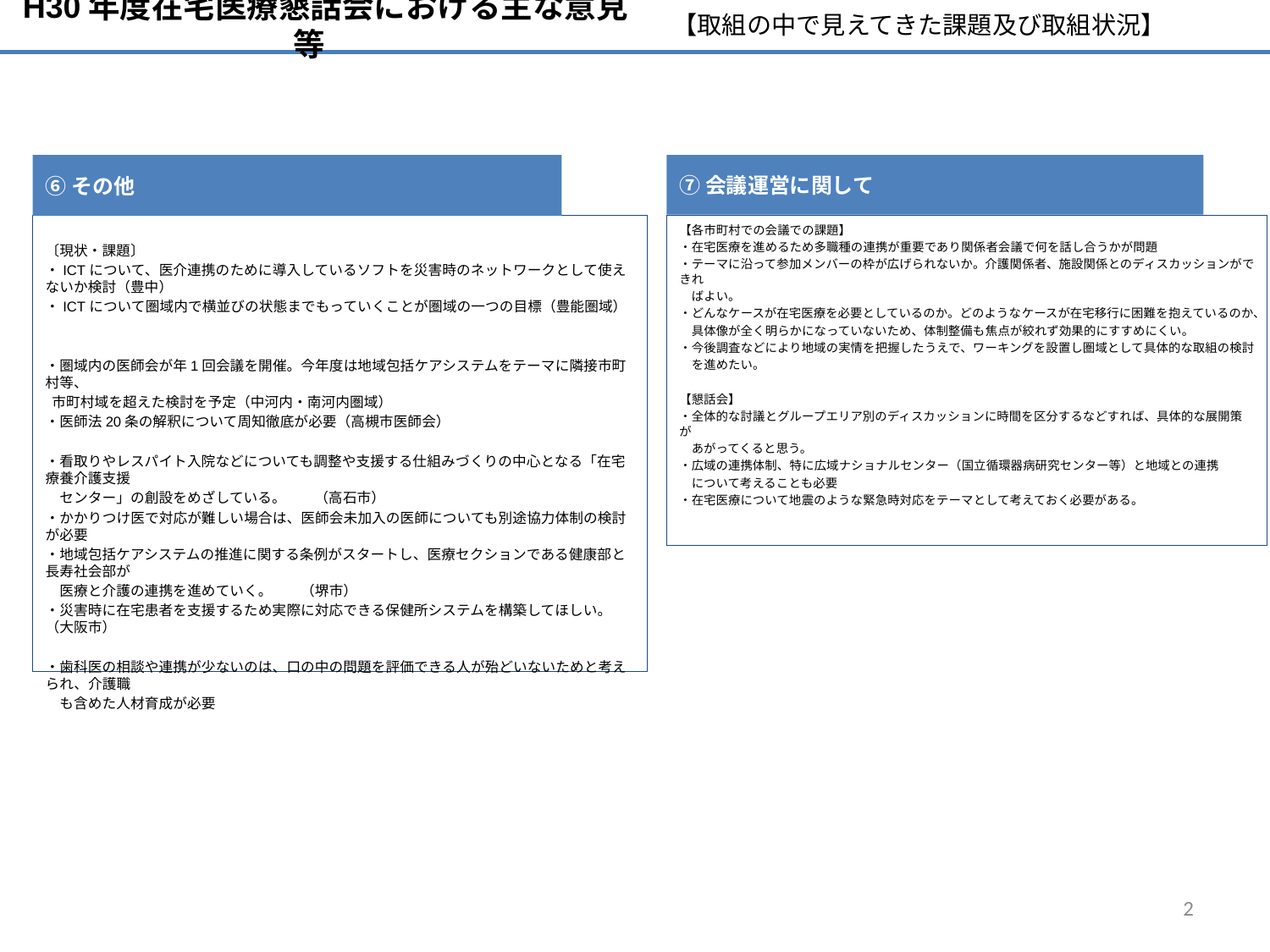

H30年度在宅医療懇話会における主な意見等
# 【取組の中で見えてきた課題及び取組状況】
※H30～
　在宅医療体制
　強化事業
⑥その他

〔現状・課題〕
・ICTについて、医介連携のために導入しているソフトを災害時のネットワークとして使えないか検討（豊中）
・ICTについて圏域内で横並びの状態までもっていくことが圏域の一つの目標（豊能圏域）

・圏域内の医師会が年1回会議を開催。今年度は地域包括ケアシステムをテーマに隣接市町村等、
 市町村域を超えた検討を予定（中河内・南河内圏域）
・医師法20条の解釈について周知徹底が必要（高槻市医師会）

・看取りやレスパイト入院などについても調整や支援する仕組みづくりの中心となる「在宅療養介護支援
　センター」の創設をめざしている。　　（高石市）
・かかりつけ医で対応が難しい場合は、医師会未加入の医師についても別途協力体制の検討が必要
・地域包括ケアシステムの推進に関する条例がスタートし、医療セクションである健康部と長寿社会部が
　医療と介護の連携を進めていく。　　（堺市）
・災害時に在宅患者を支援するため実際に対応できる保健所システムを構築してほしい。（大阪市）

・歯科医の相談や連携が少ないのは、口の中の問題を評価できる人が殆どいないためと考えられ、介護職
　も含めた人材育成が必要

⑦会議運営に関して
【各市町村での会議での課題】
・在宅医療を進めるため多職種の連携が重要であり関係者会議で何を話し合うかが問題
・テーマに沿って参加メンバーの枠が広げられないか。介護関係者、施設関係とのディスカッションができれ
　ばよい。
・どんなケースが在宅医療を必要としているのか。どのようなケースが在宅移行に困難を抱えているのか、
　具体像が全く明らかになっていないため、体制整備も焦点が絞れず効果的にすすめにくい。
・今後調査などにより地域の実情を把握したうえで、ワーキングを設置し圏域として具体的な取組の検討
　を進めたい。

【懇話会】
・全体的な討議とグループエリア別のディスカッションに時間を区分するなどすれば、具体的な展開策が
　あがってくると思う。
・広域の連携体制、特に広域ナショナルセンター（国立循環器病研究センター等）と地域との連携
　について考えることも必要
・在宅医療について地震のような緊急時対応をテーマとして考えておく必要がある。

※H30～在宅医療移行支援事業

※H30～
　医科歯科連携推進事業
2